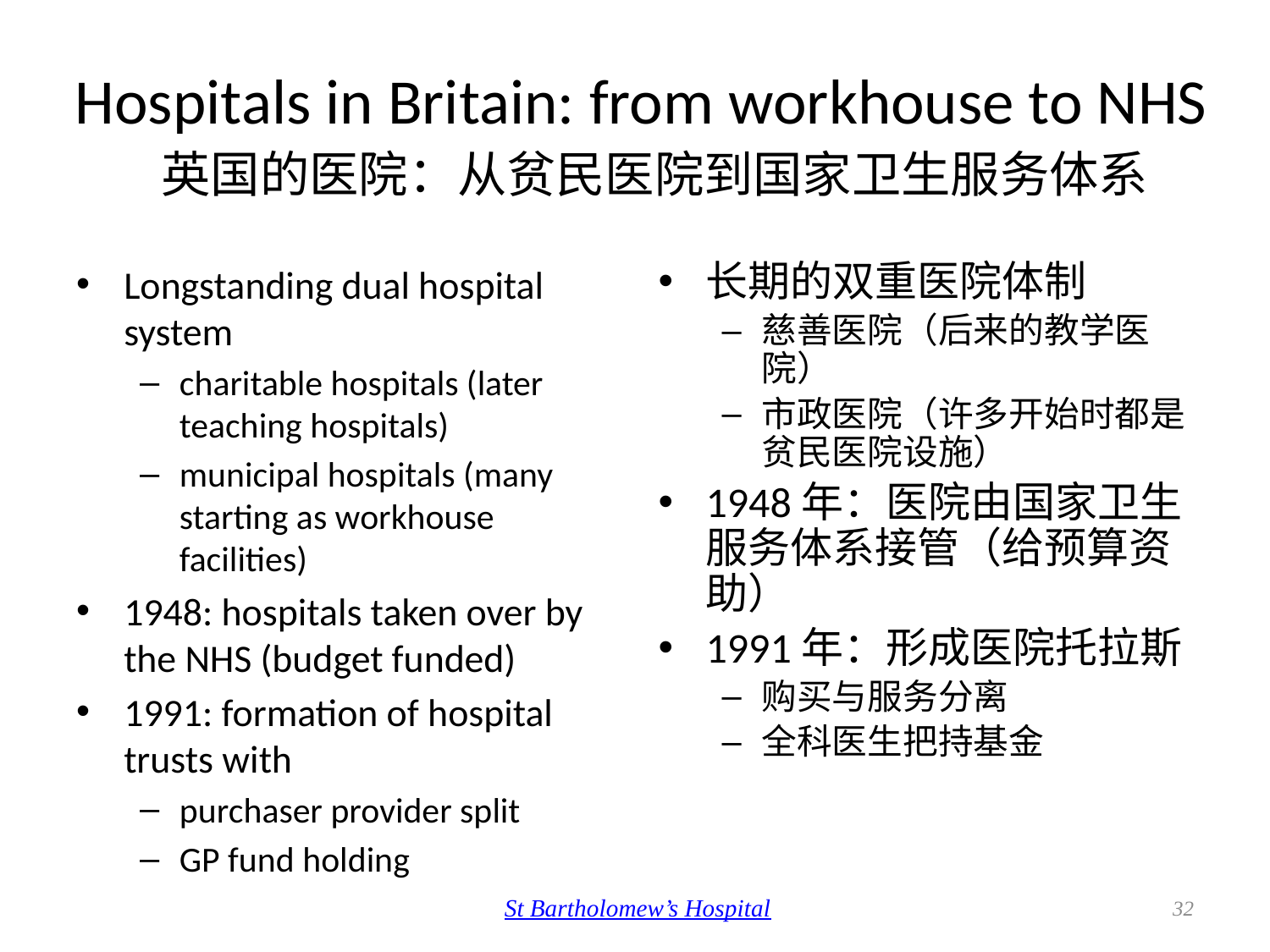

# Hospitals in Britain: from workhouse to NHS 英国的医院：从贫民医院到国家卫生服务体系
Longstanding dual hospital system
charitable hospitals (later  teaching hospitals)
municipal hospitals (many starting as workhouse facilities)
1948: hospitals taken over by the NHS (budget funded)
1991: formation of hospital trusts with
purchaser provider split
GP fund holding
长期的双重医院体制
慈善医院（后来的教学医院）
市政医院（许多开始时都是贫民医院设施）
1948年：医院由国家卫生服务体系接管（给预算资助）
1991年：形成医院托拉斯
购买与服务分离
全科医生把持基金
32
St Bartholomew’s Hospital